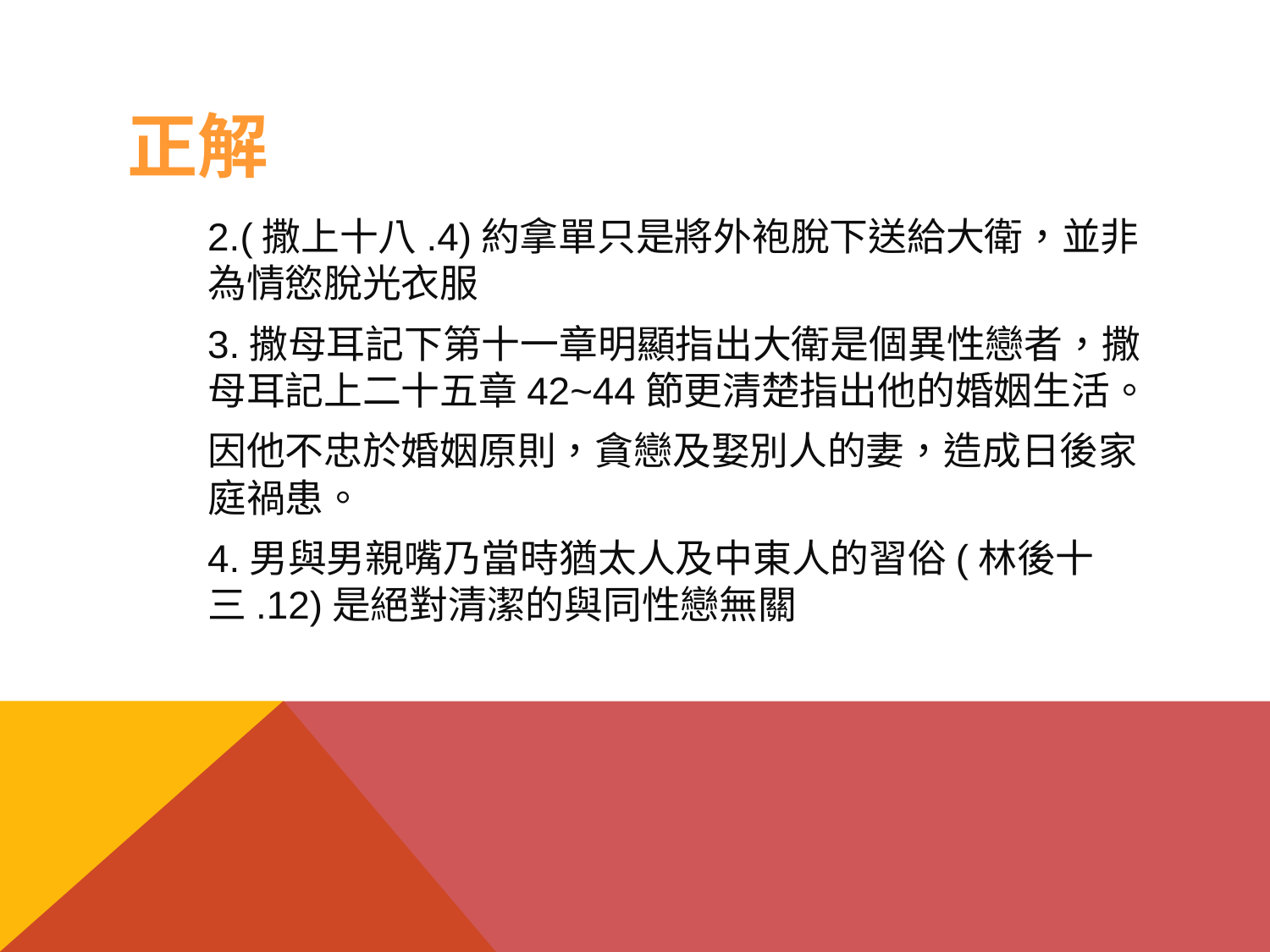

# 正解
2.(撒上十八.4)約拿單只是將外袍脫下送給大衛，並非為情慾脫光衣服
3.撒母耳記下第十一章明顯指出大衛是個異性戀者，撒母耳記上二十五章42~44節更清楚指出他的婚姻生活。
因他不忠於婚姻原則，貪戀及娶別人的妻，造成日後家庭禍患。
4.男與男親嘴乃當時猶太人及中東人的習俗(林後十三.12)是絕對清潔的與同性戀無關